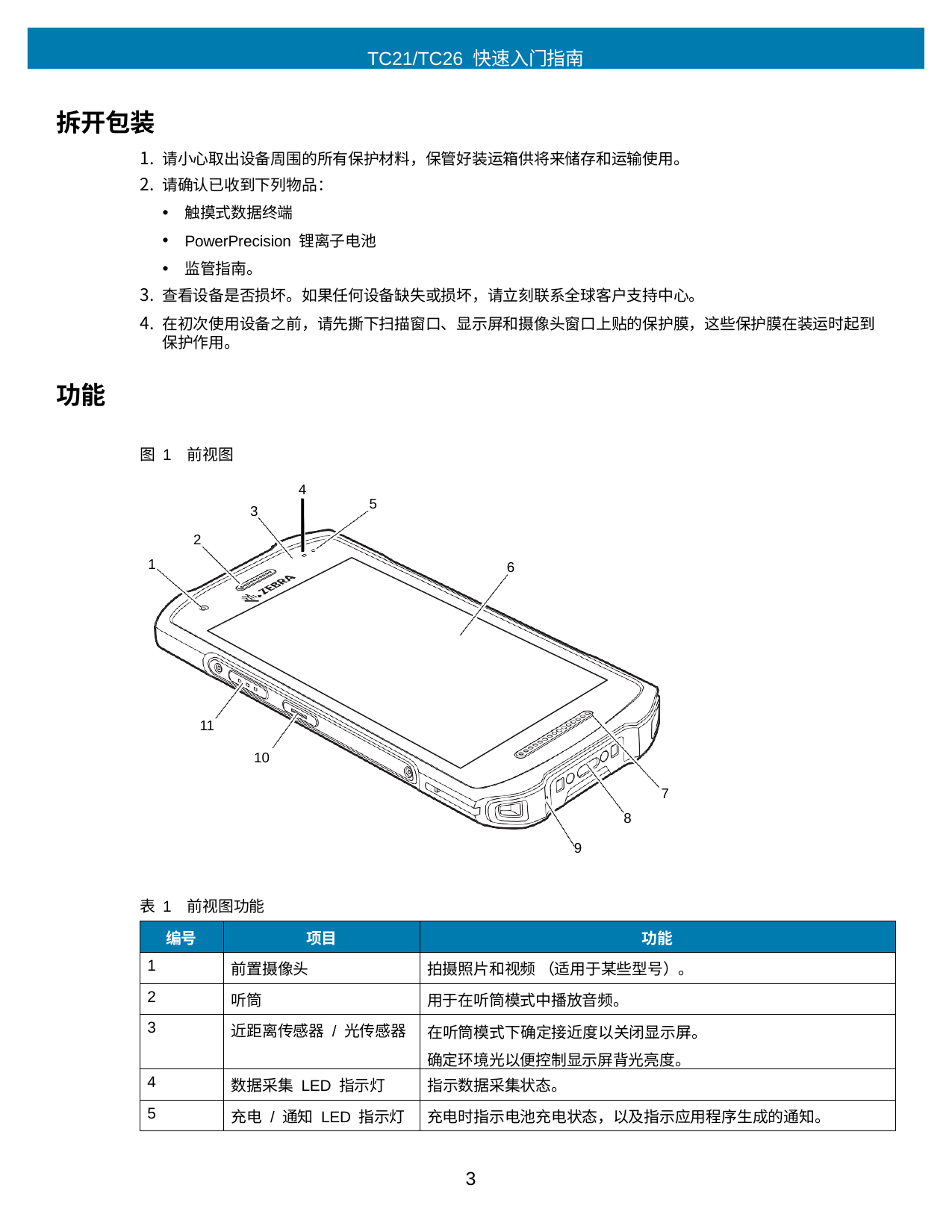

TC21/TC26 快速入门指南
拆开包装
请小心取出设备周围的所有保护材料，保管好装运箱供将来储存和运输使用。
请确认已收到下列物品：
触摸式数据终端
PowerPrecision 锂离子电池
监管指南。
查看设备是否损坏。如果任何设备缺失或损坏，请立刻联系全球客户支持中心。
在初次使用设备之前，请先撕下扫描窗口、显示屏和摄像头窗口上贴的保护膜，这些保护膜在装运时起到 保护作用。
功能
图 1	前视图
4
5

3
2

1
6

11
10
7
8

9
表 1	前视图功能
| 编号 | 项目 | 功能 |
| --- | --- | --- |
| 1 | 前置摄像头 | 拍摄照片和视频 （适用于某些型号）。 |
| 2 | 听筒 | 用于在听筒模式中播放音频。 |
| 3 | 近距离传感器 / 光传感器 | 在听筒模式下确定接近度以关闭显示屏。 确定环境光以便控制显示屏背光亮度。 |
| 4 | 数据采集 LED 指示灯 | 指示数据采集状态。 |
| 5 | 充电 / 通知 LED 指示灯 | 充电时指示电池充电状态，以及指示应用程序生成的通知。 |
3